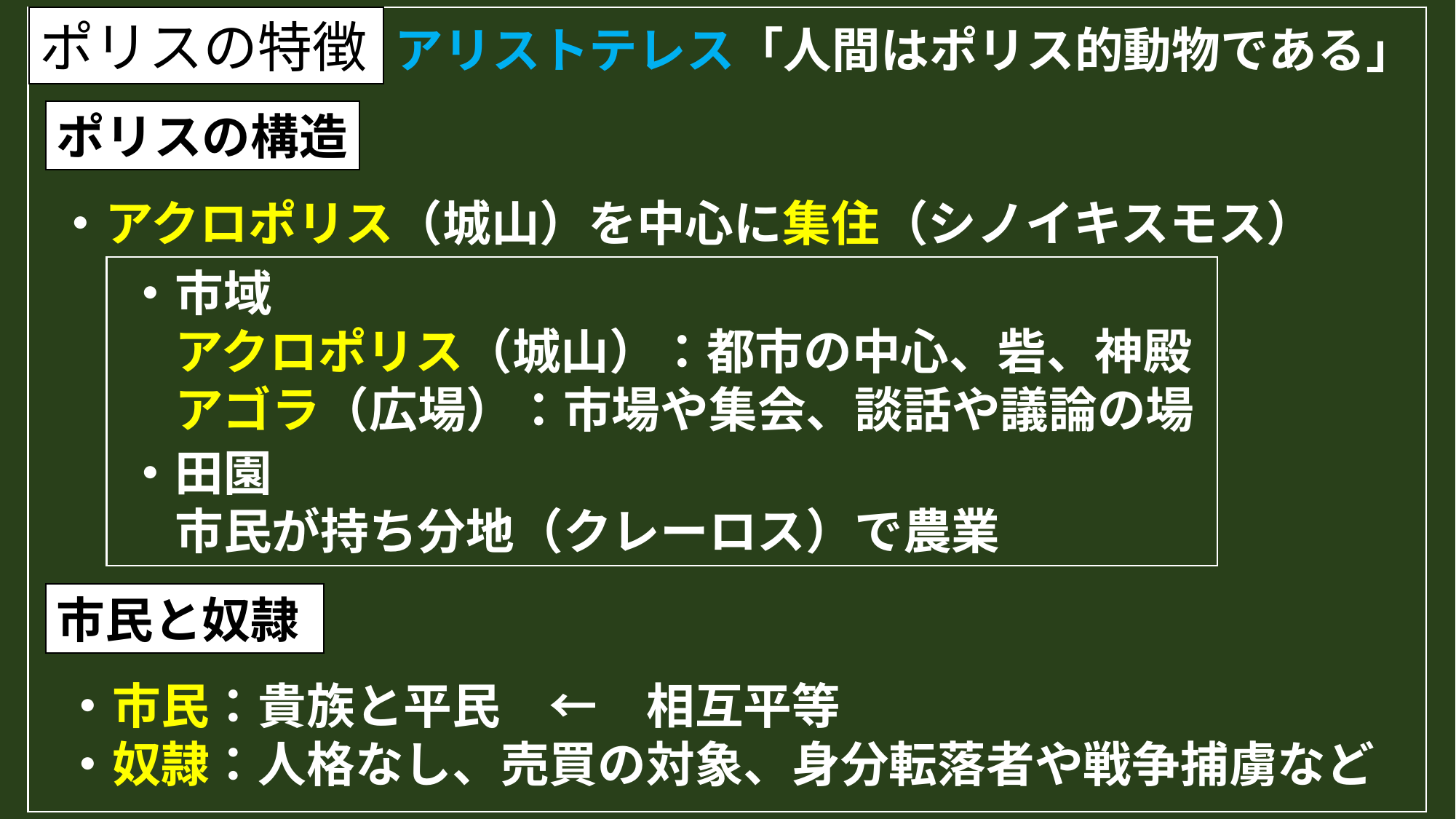

ポリスの特徴
アリストテレス「人間はポリス的動物である」
ポリスの構造
・アクロポリス（城山）を中心に集住（シノイキスモス）

・市域
　アクロポリス（城山）：都市の中心、砦、神殿
　アゴラ（広場）：市場や集会、談話や議論の場
・田園
　市民が持ち分地（クレーロス）で農業
市民と奴隷
・市民：貴族と平民　←　相互平等
・奴隷：人格なし、売買の対象、身分転落者や戦争捕虜など